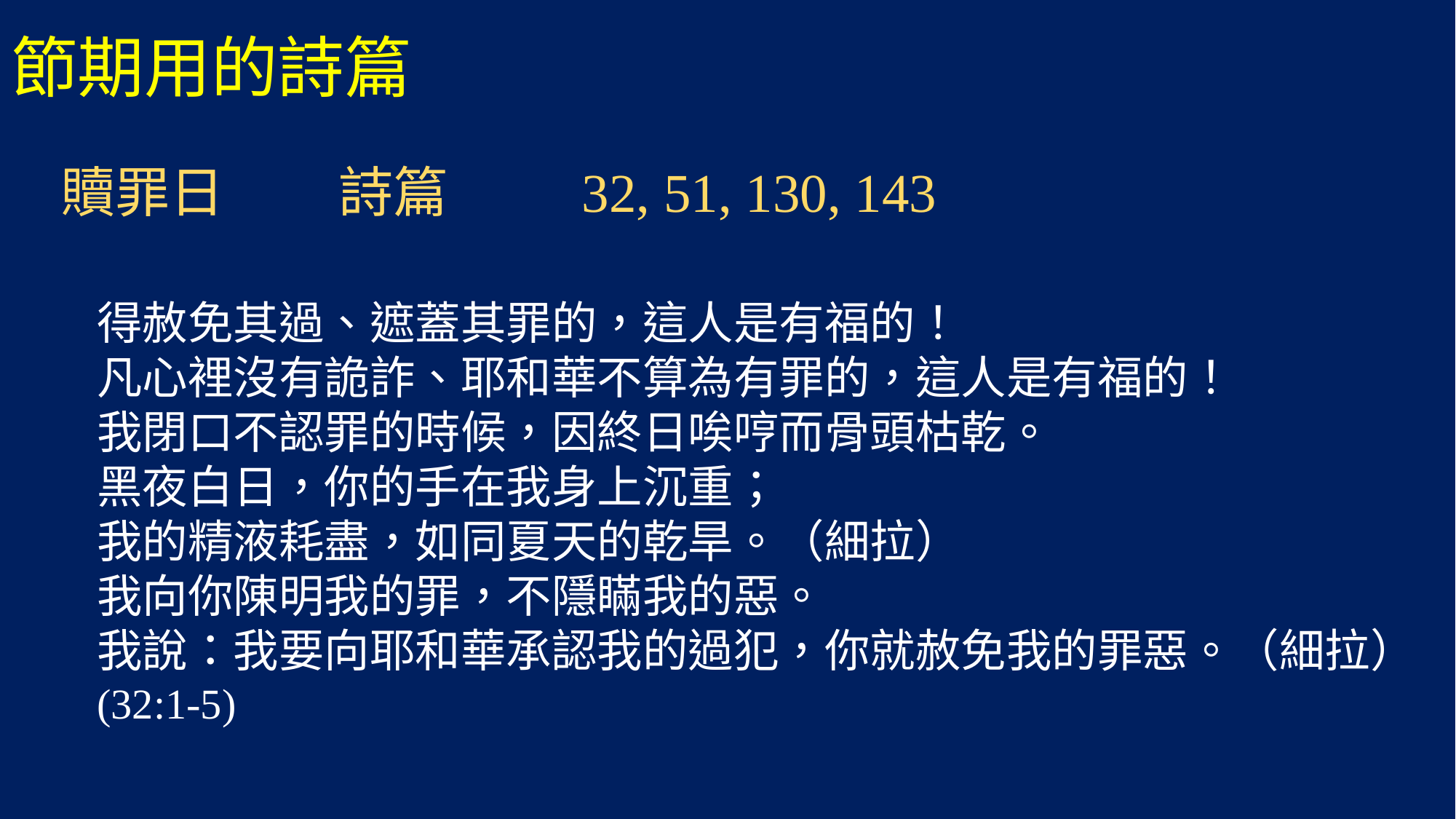

節期用的詩篇

   贖罪日		詩篇	 32, 51, 130, 143

得赦免其過、遮蓋其罪的，這人是有福的！
凡心裡沒有詭詐、耶和華不算為有罪的，這人是有福的！
我閉口不認罪的時候，因終日唉哼而骨頭枯乾。
黑夜白日，你的手在我身上沉重；
我的精液耗盡，如同夏天的乾旱。（細拉）
我向你陳明我的罪，不隱瞞我的惡。
我說：我要向耶和華承認我的過犯，你就赦免我的罪惡。（細拉）(32:1-5)